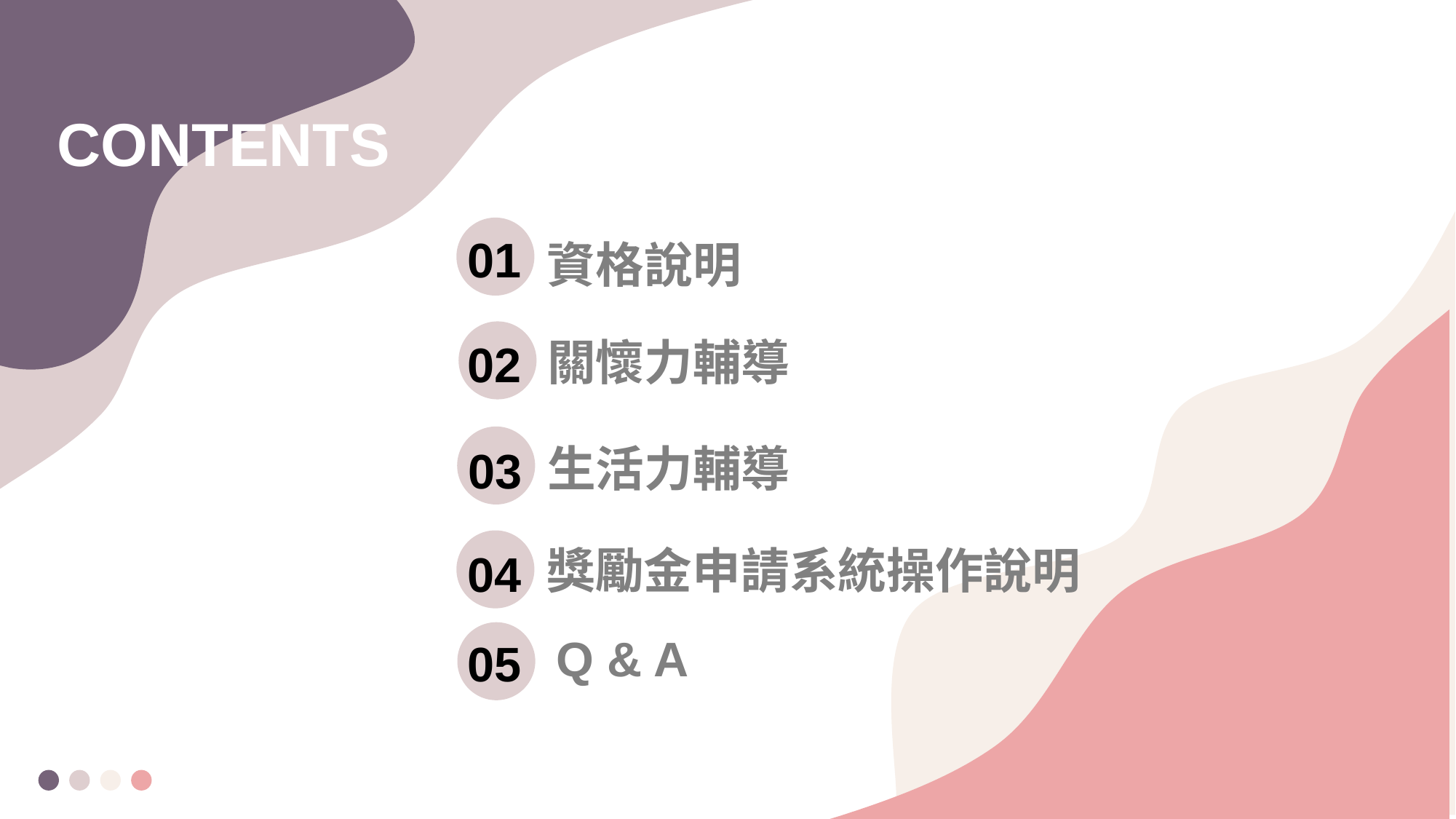

CONTENTS

01

02
生活力輔導

03

04
獎勵金申請系統操作說明
Q & A
資格說明
關懷力輔導

05